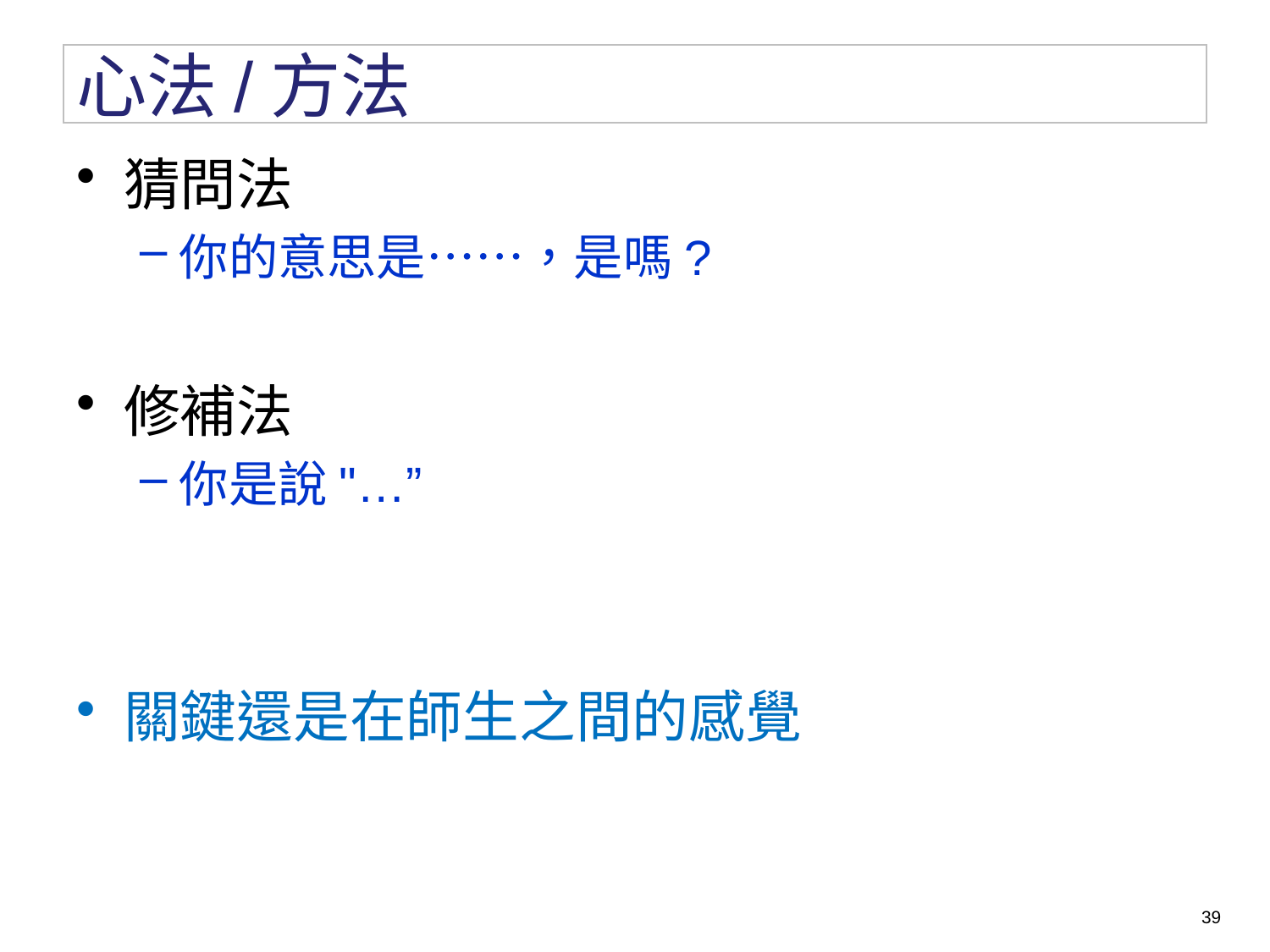

# 心法/方法
猜問法
你的意思是……，是嗎?

修補法
你是說"…”

關鍵還是在師生之間的感覺

39